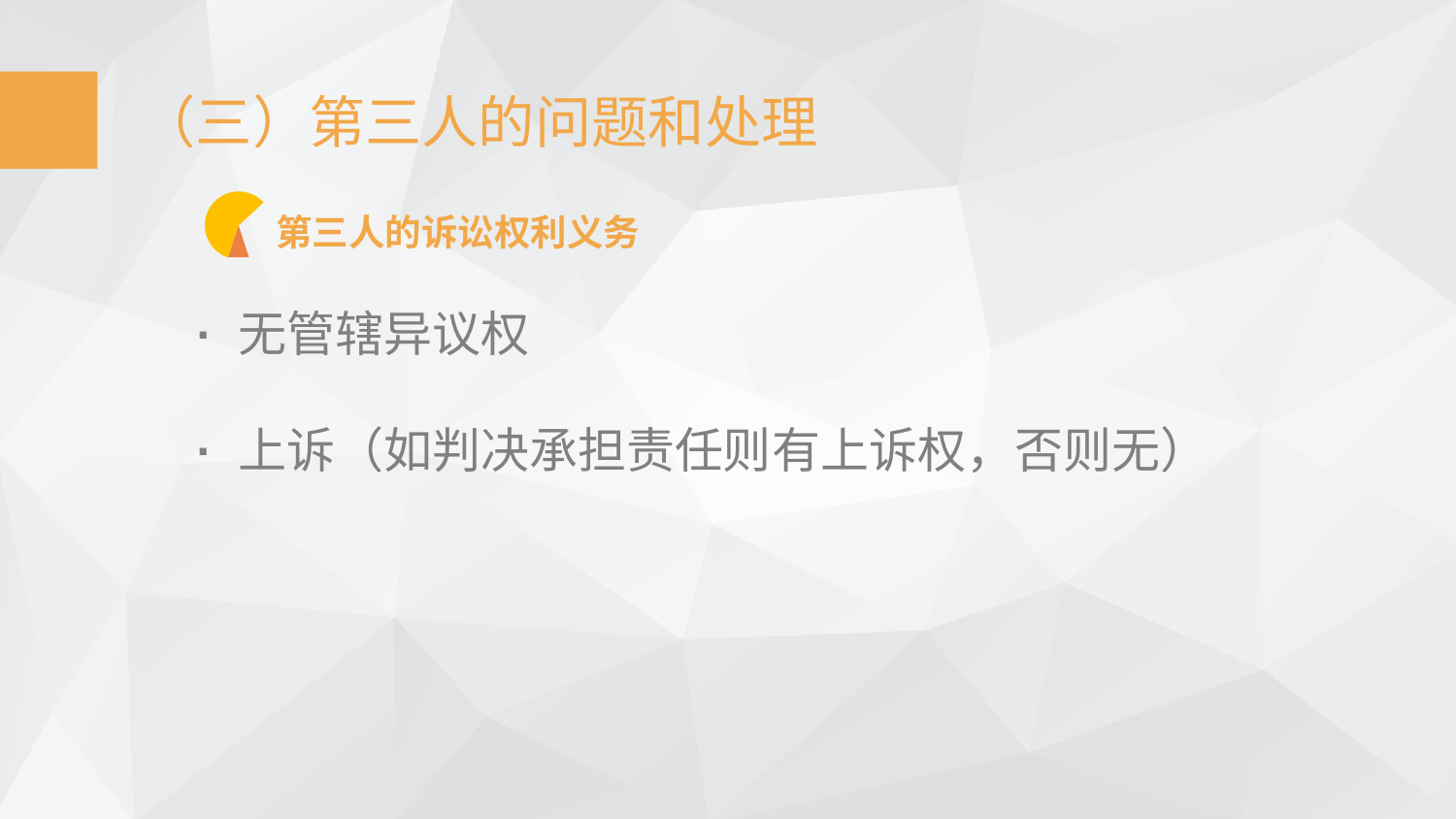

（三）第三人的问题和处理

第三人的诉讼权利义务
· 无管辖异议权

· 上诉（如判决承担责任则有上诉权，否则无）